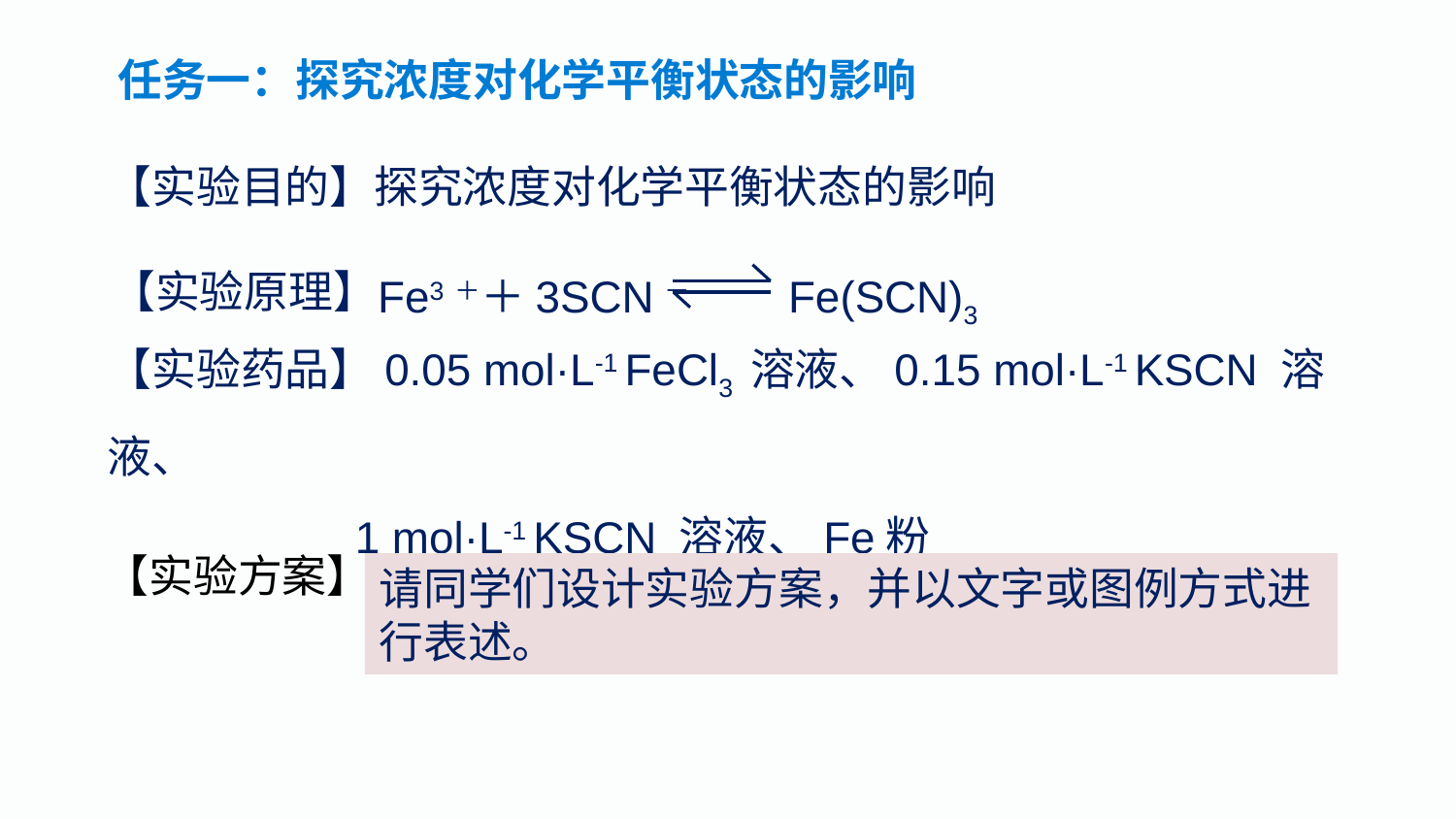

任务一：探究浓度对化学平衡状态的影响
【实验目的】探究浓度对化学平衡状态的影响
Fe3＋＋3SCN－               Fe(SCN)3
【实验原理】
【实验药品】0.05 mol·L-1 FeCl3 溶液、0.15 mol·L-1 KSCN 溶液、
                    1 mol·L-1 KSCN 溶液、Fe粉
【实验方案】
请同学们设计实验方案，并以文字或图例方式进行表述。